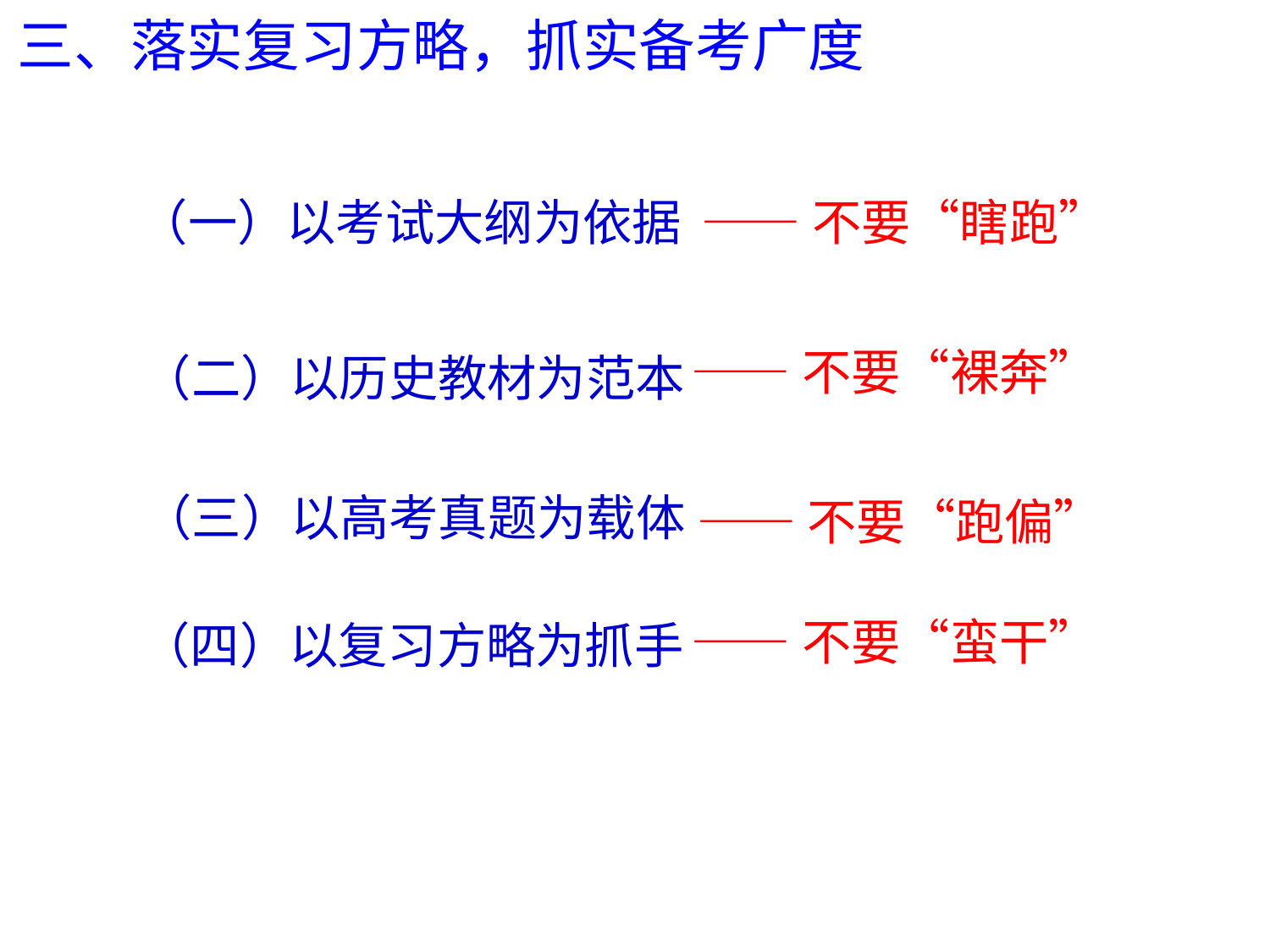

三、落实复习方略，抓实备考广度
（一）以考试大纲为依据
——不要“瞎跑”
——不要“裸奔”
（二）以历史教材为范本
（三）以高考真题为载体
——不要“跑偏”
——不要“蛮干”
（四）以复习方略为抓手